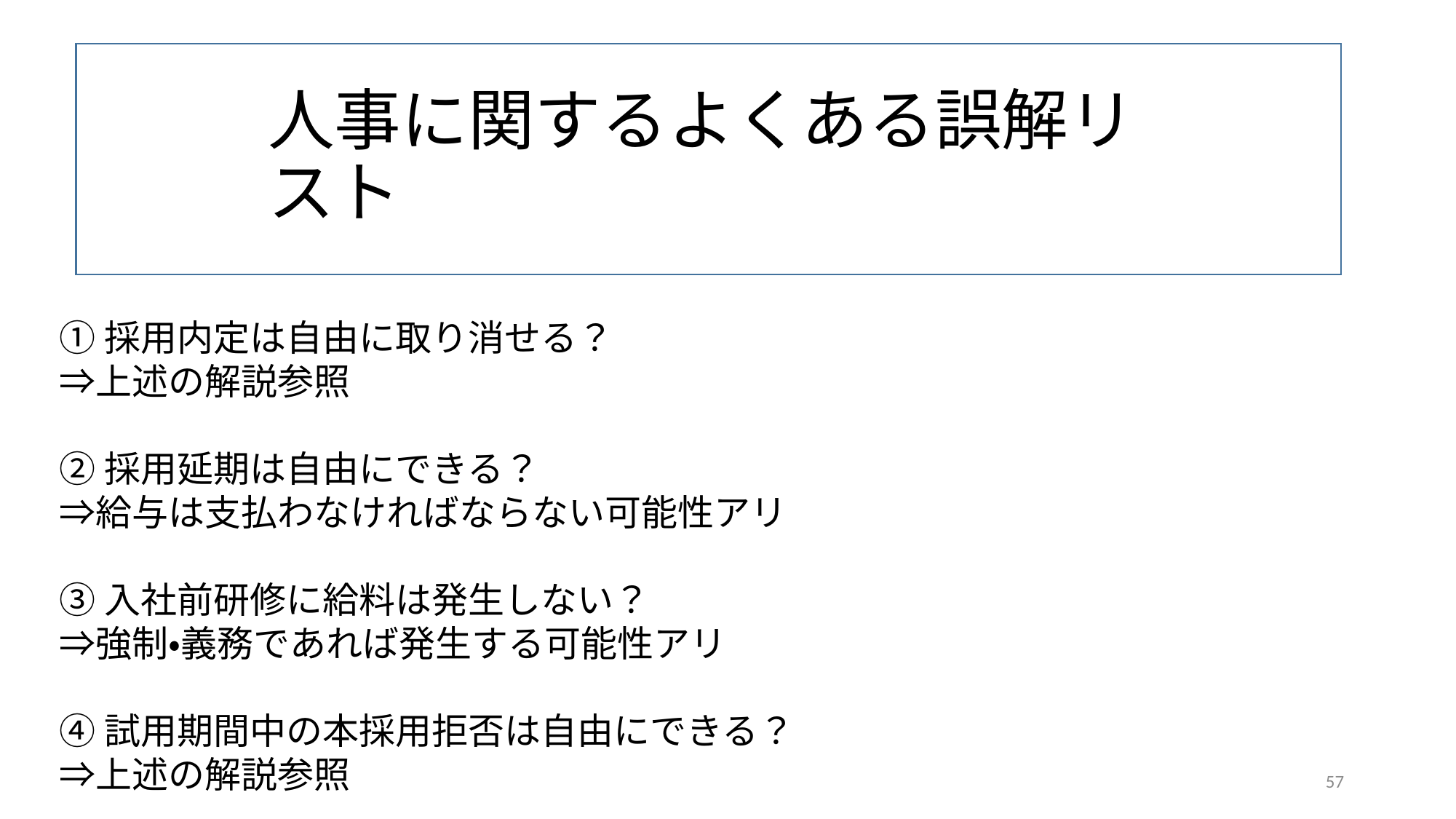

# 人事に関するよくある誤解リスト
①採用内定は自由に取り消せる？
⇒上述の解説参照
②採用延期は自由にできる？
⇒給与は支払わなければならない可能性アリ
③入社前研修に給料は発生しない？
⇒強制・義務であれば発生する可能性アリ

④試用期間中の本採用拒否は自由にできる？
⇒上述の解説参照

57